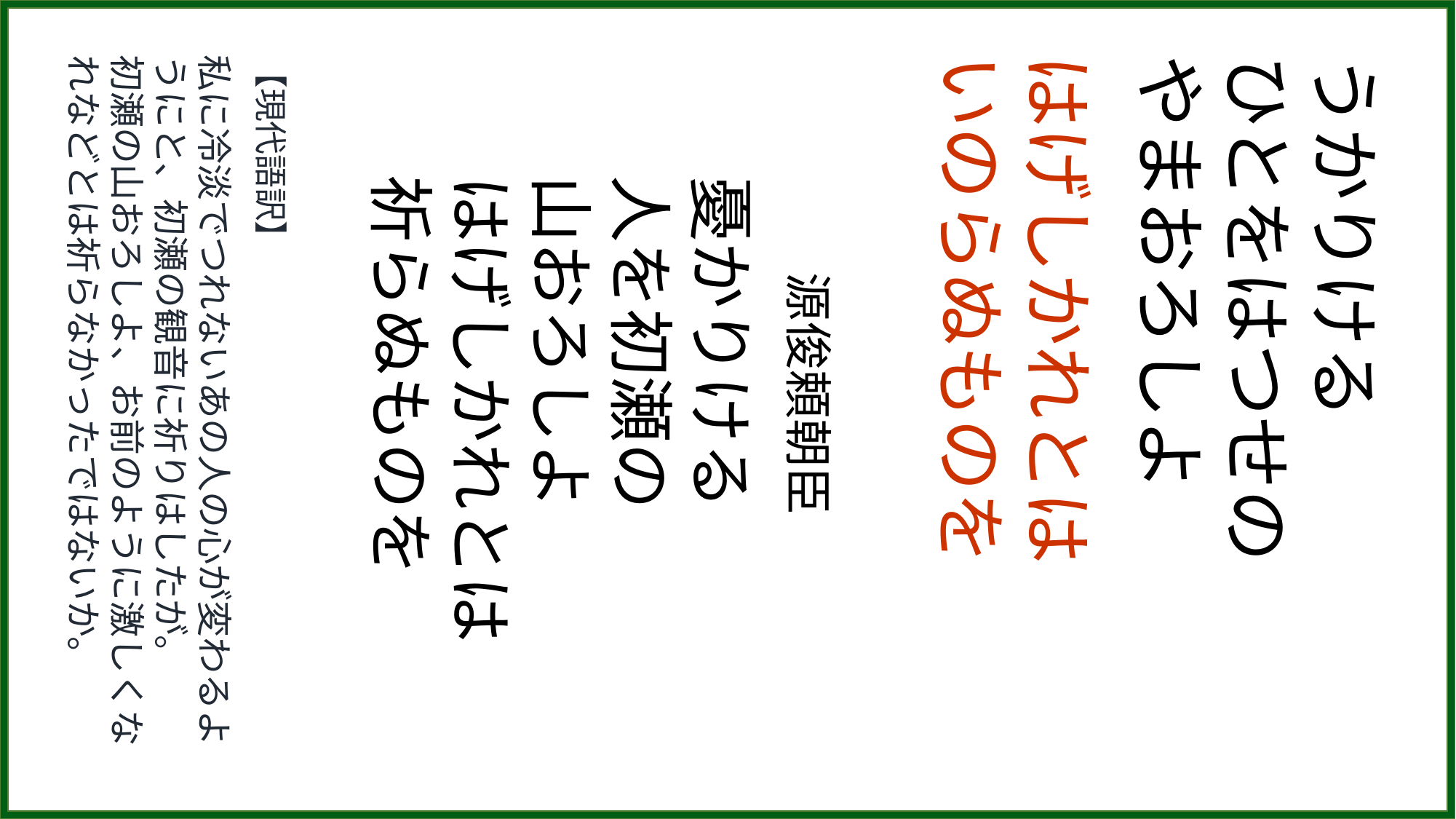

【現代語訳】

私に冷淡でつれないあの人の心が変わるようにと、初瀬の観音に祈りはしたが。
初瀬の山おろしよ、お前のように激しくなれなどとは祈らなかったではないか。
　　源俊頼朝臣

憂かりける
人を初瀬の
山おろしよ
はげしかれとは
祈らぬものを
はげしかれとは
いのらぬものを
うかりける
ひとをはつせの
やまおろしよ